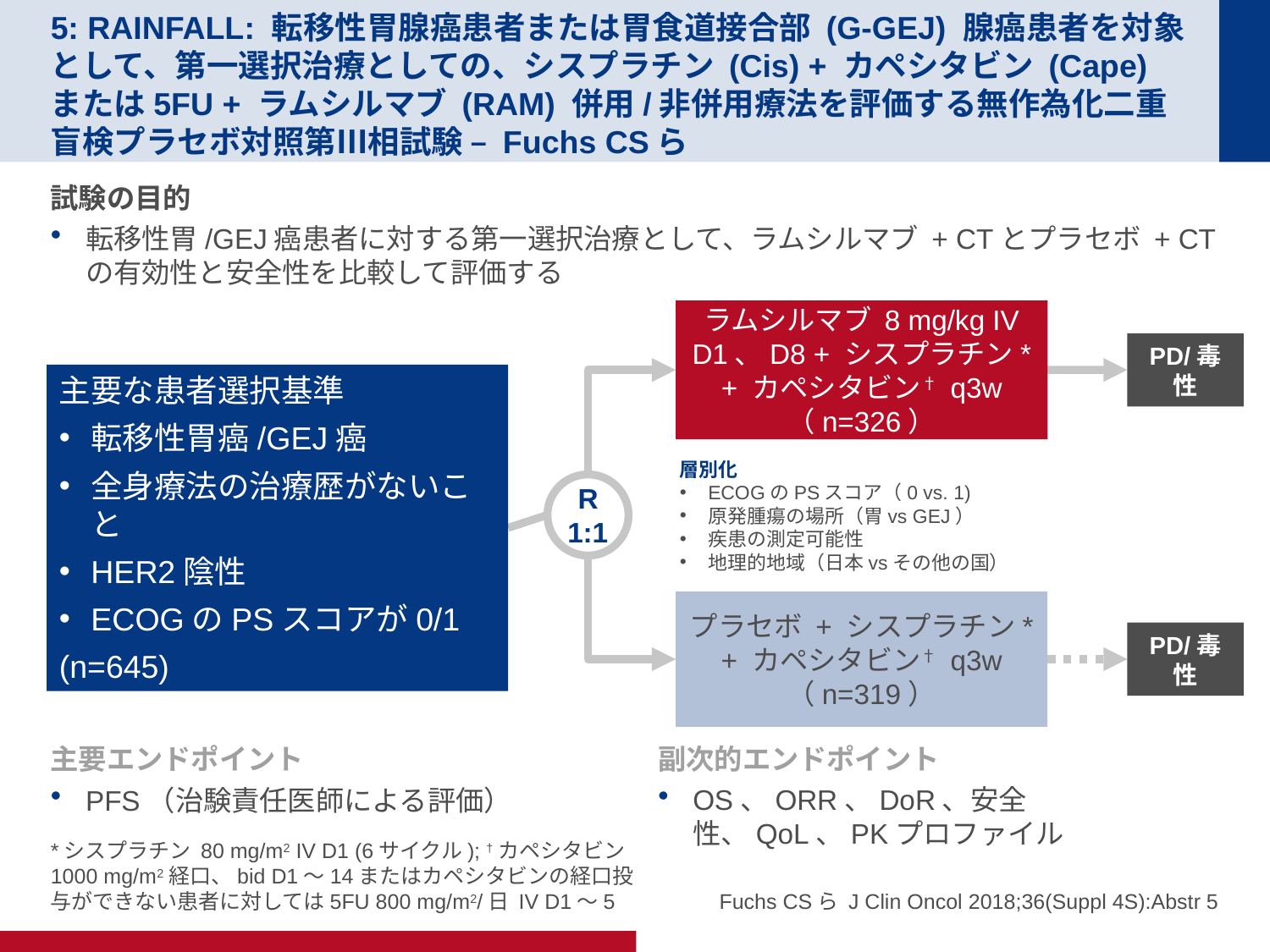

# 5: RAINFALL: 転移性胃腺癌患者または胃食道接合部 (G-GEJ) 腺癌患者を対象として、第一選択治療としての、シスプラチン (Cis) + カペシタビン (Cape) または5FU + ラムシルマブ (RAM) 併用/非併用療法を評価する無作為化二重盲検プラセボ対照第Ⅲ相試験 – Fuchs CSら
試験の目的
転移性胃/GEJ癌患者に対する第一選択治療として、ラムシルマブ + CTとプラセボ + CTの有効性と安全性を比較して評価する
ラムシルマブ 8 mg/kg IV D1、D8 + シスプラチン* + カペシタビン† q3w
（n=326）
PD/毒性
主要な患者選択基準
転移性胃癌/GEJ癌
全身療法の治療歴がないこと
HER2陰性
ECOGのPSスコアが0/1
(n=645)
層別化
ECOGのPSスコア（0 vs. 1)
原発腫瘍の場所（胃vs GEJ）
疾患の測定可能性
地理的地域（日本vsその他の国）
R
1:1
プラセボ + シスプラチン* + カペシタビン† q3w
（n=319）
PD/毒性
主要エンドポイント
PFS（治験責任医師による評価）
副次的エンドポイント
OS、ORR、DoR、安全性、QoL、PKプロファイル
*シスプラチン 80 mg/m2 IV D1 (6サイクル); †カペシタビン 1000 mg/m2経口、bid D1～14またはカペシタビンの経口投与ができない患者に対しては5FU 800 mg/m2/日 IV D1～5
Fuchs CSら J Clin Oncol 2018;36(Suppl 4S):Abstr 5